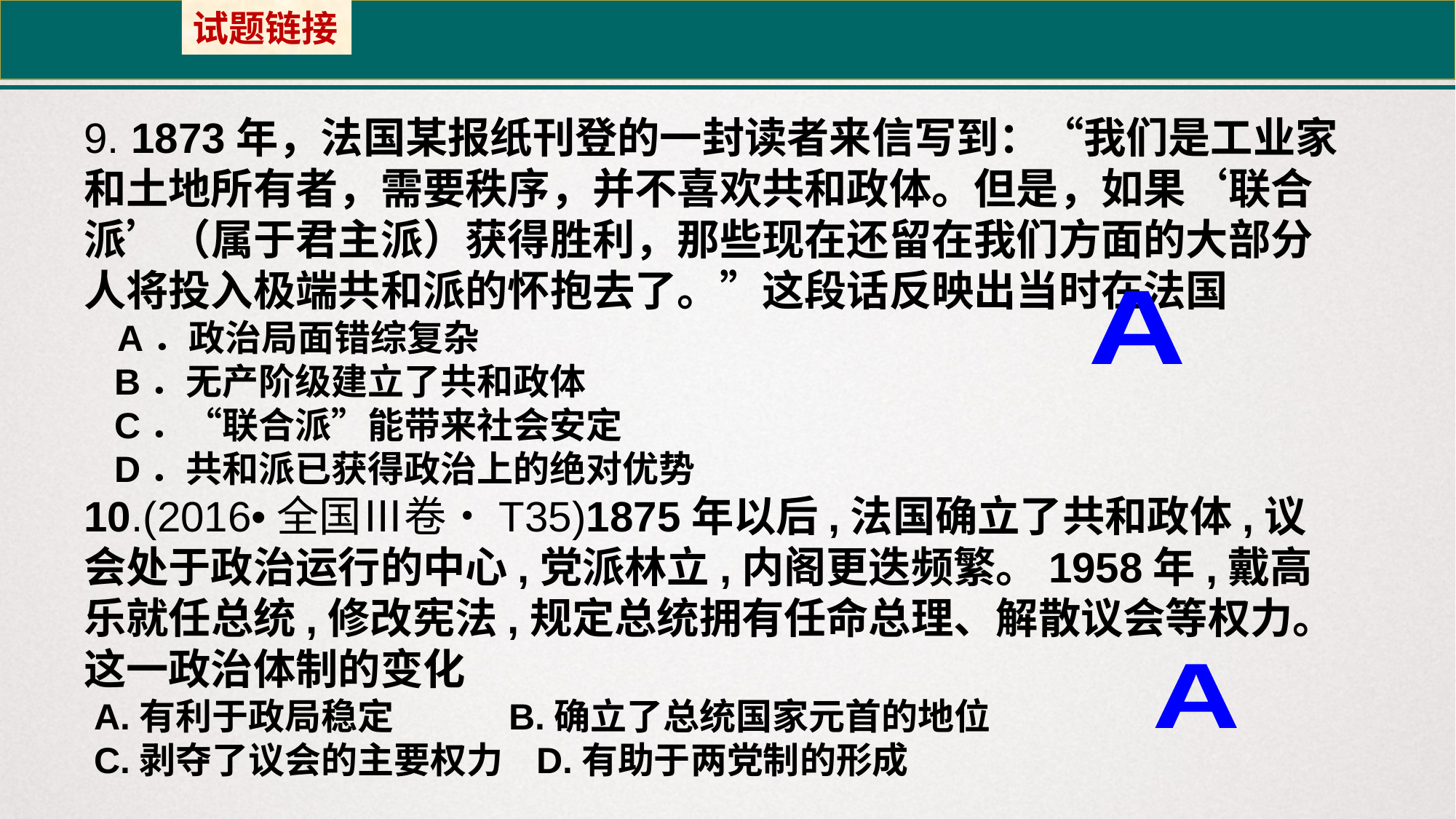

试题链接
9. 1873年，法国某报纸刊登的一封读者来信写到：“我们是工业家和土地所有者，需要秩序，并不喜欢共和政体。但是，如果‘联合派’（属于君主派）获得胜利，那些现在还留在我们方面的大部分人将投入极端共和派的怀抱去了。”这段话反映出当时在法国
   A．政治局面错综复杂
   B．无产阶级建立了共和政体
   C．“联合派”能带来社会安定
   D．共和派已获得政治上的绝对优势
10.(2016•全国Ⅲ卷•T35)1875年以后,法国确立了共和政体,议会处于政治运行的中心,党派林立,内阁更迭频繁。1958年,戴高乐就任总统,修改宪法,规定总统拥有任命总理、解散议会等权力。这一政治体制的变化
 A.有利于政局稳定             B.确立了总统国家元首的地位
 C.剥夺了议会的主要权力   D.有助于两党制的形成
A
A